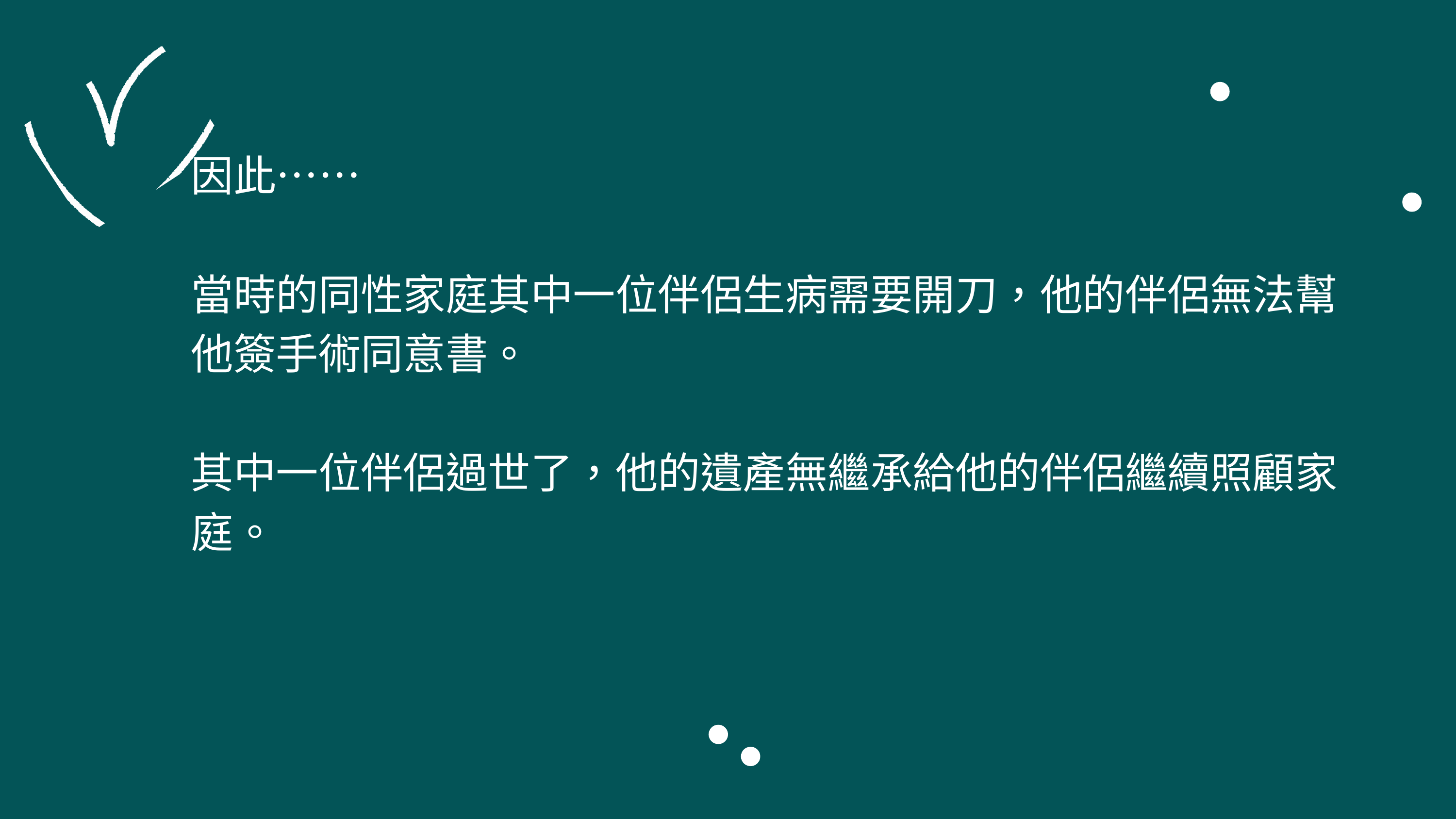

因此……

當時的同性家庭其中一位伴侶生病需要開刀，他的伴侶無法幫他簽手術同意書。

其中一位伴侶過世了，他的遺產無繼承給他的伴侶繼續照顧家庭。